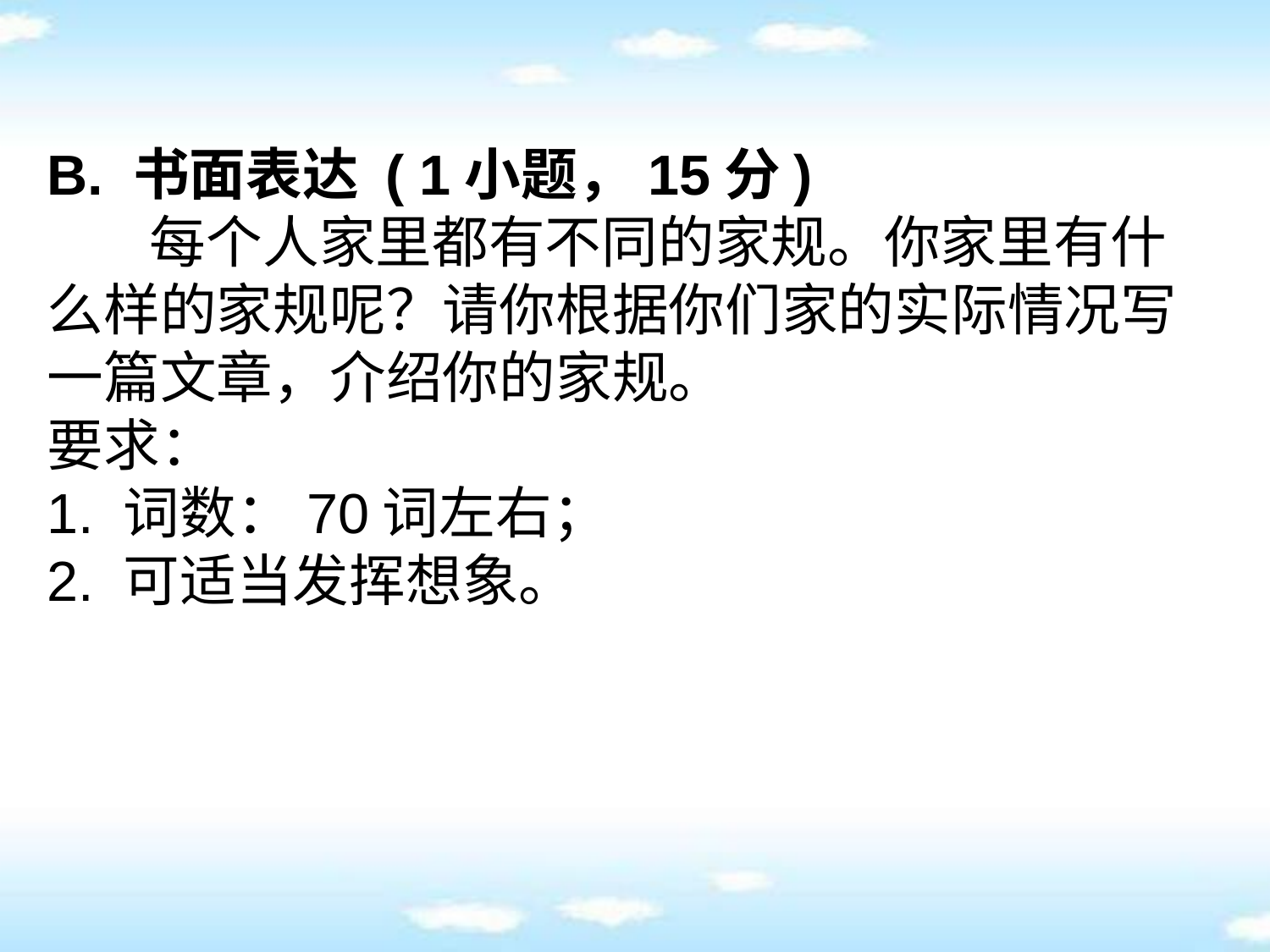

B. 书面表达 ( 1小题，15分)
       每个人家里都有不同的家规。你家里有什么样的家规呢？请你根据你们家的实际情况写一篇文章，介绍你的家规。
要求：
1. 词数：70词左右；
2. 可适当发挥想象。